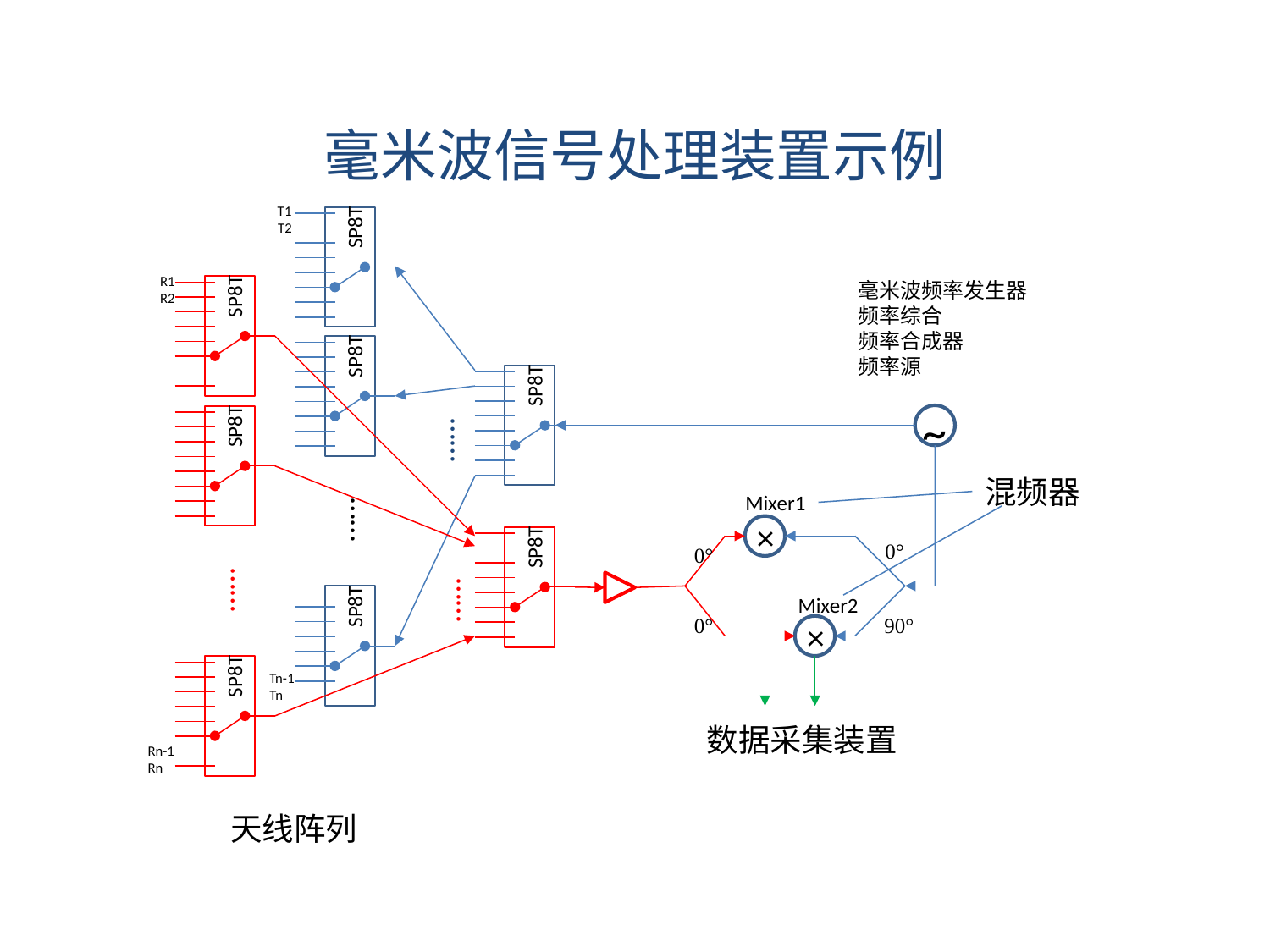

毫米波信号处理装置示例
T1
SP8T

T2
R1
毫米波频率发生器
频率综合
频率合成器
频率源
SP8T

R2
SP8T

SP8T

SP8T

~
……
混频器
Mixer1
……
×
SP8T

0°
0°
……
……

SP8T

Mixer2
0°
90°
×
SP8T

Tn-1
Tn
数据采集装置
Rn-1
Rn
天线阵列